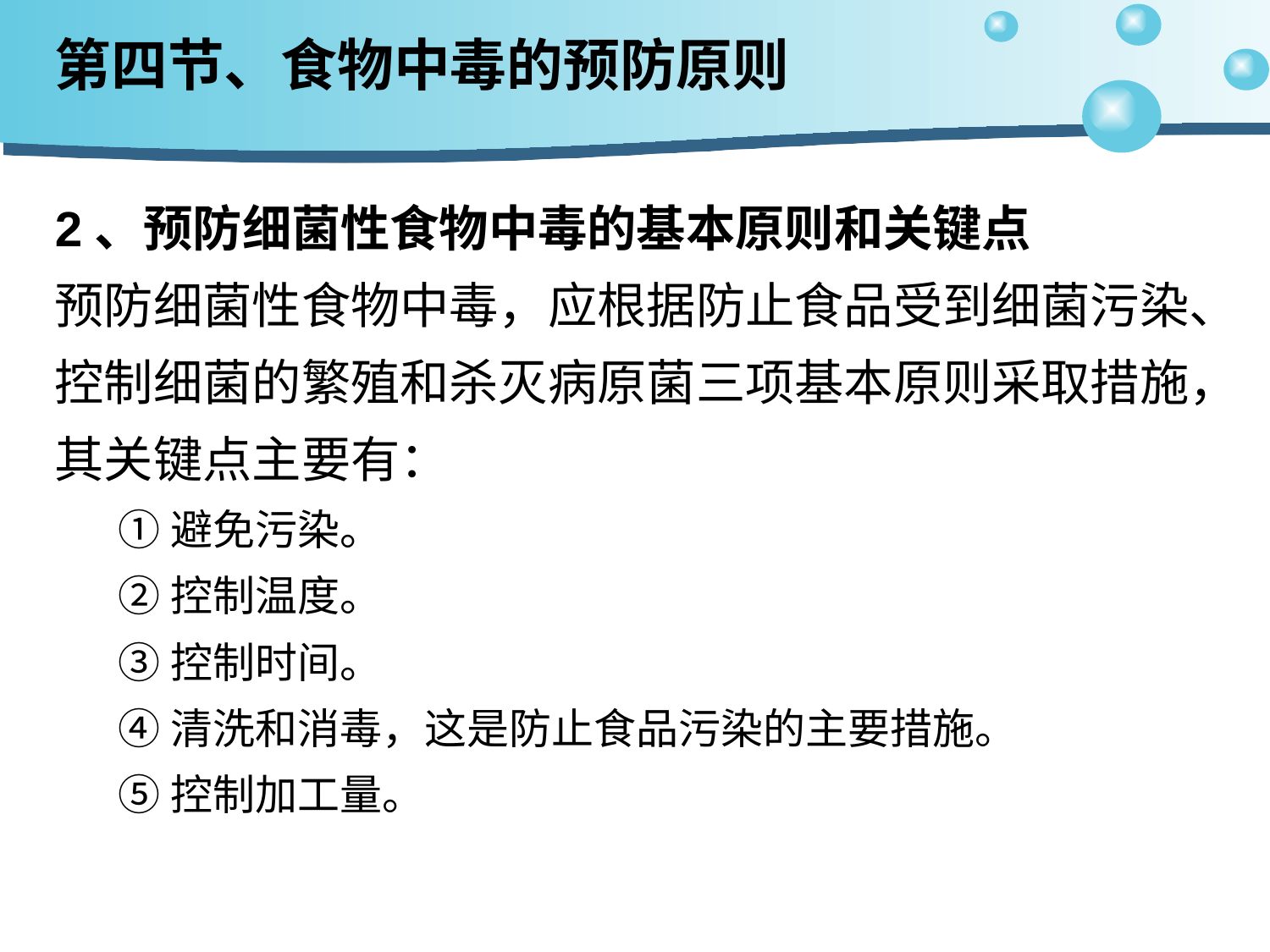

# 第四节、食物中毒的预防原则
2、预防细菌性食物中毒的基本原则和关键点
预防细菌性食物中毒，应根据防止食品受到细菌污染、控制细菌的繁殖和杀灭病原菌三项基本原则采取措施，其关键点主要有：
①避免污染。
②控制温度。
③控制时间。
④清洗和消毒，这是防止食品污染的主要措施。
⑤控制加工量。